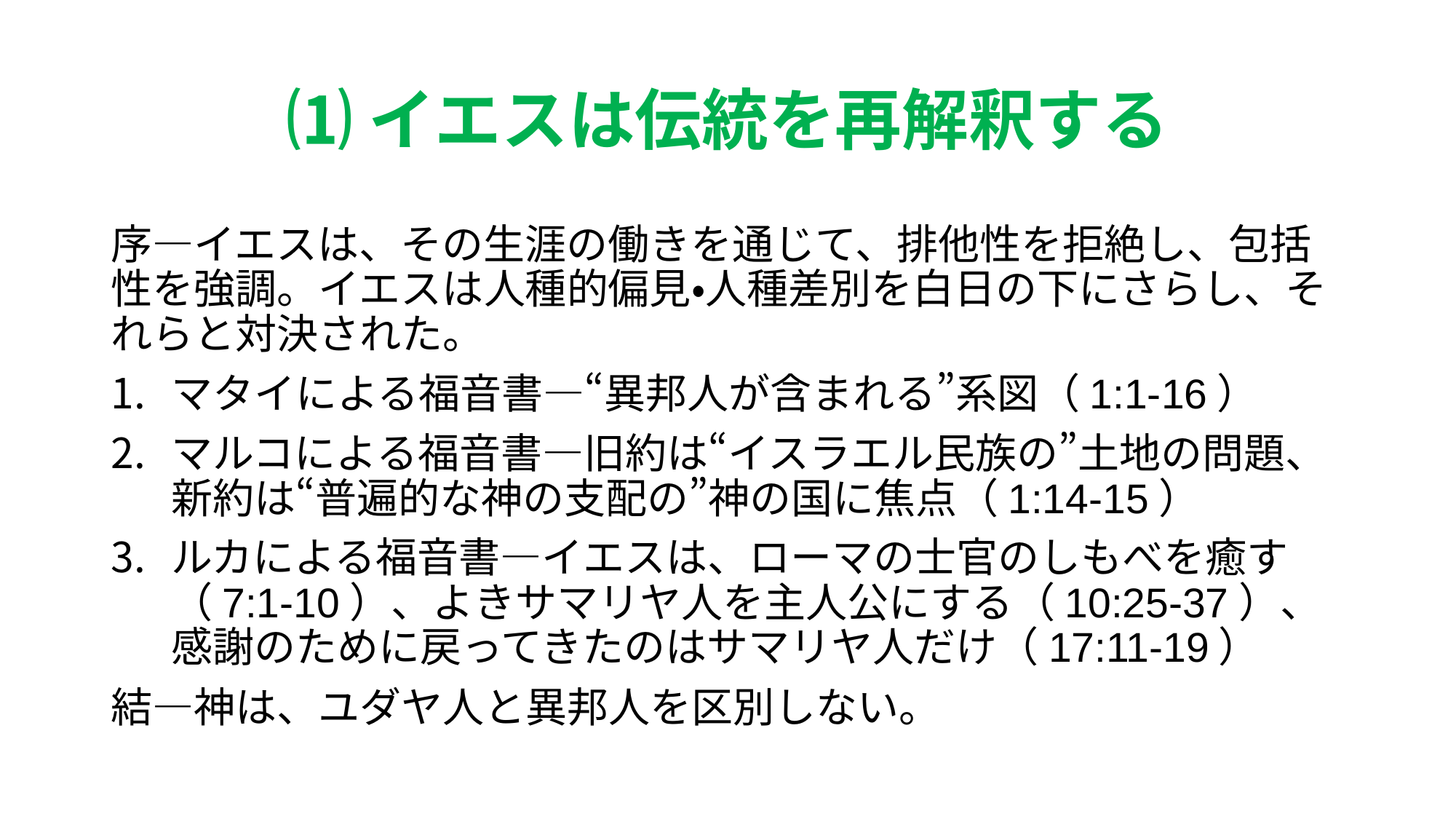

# ⑴イエスは伝統を再解釈する
序―イエスは、その生涯の働きを通じて、排他性を拒絶し、包括性を強調。イエスは人種的偏見・人種差別を白日の下にさらし、それらと対決された。
マタイによる福音書―“異邦人が含まれる”系図（1:1-16）
マルコによる福音書―旧約は“イスラエル民族の”土地の問題、新約は“普遍的な神の支配の”神の国に焦点（1:14-15）
ルカによる福音書―イエスは、ローマの士官のしもべを癒す（7:1-10）、よきサマリヤ人を主人公にする（10:25-37）、感謝のために戻ってきたのはサマリヤ人だけ（17:11-19）
結―神は、ユダヤ人と異邦人を区別しない。